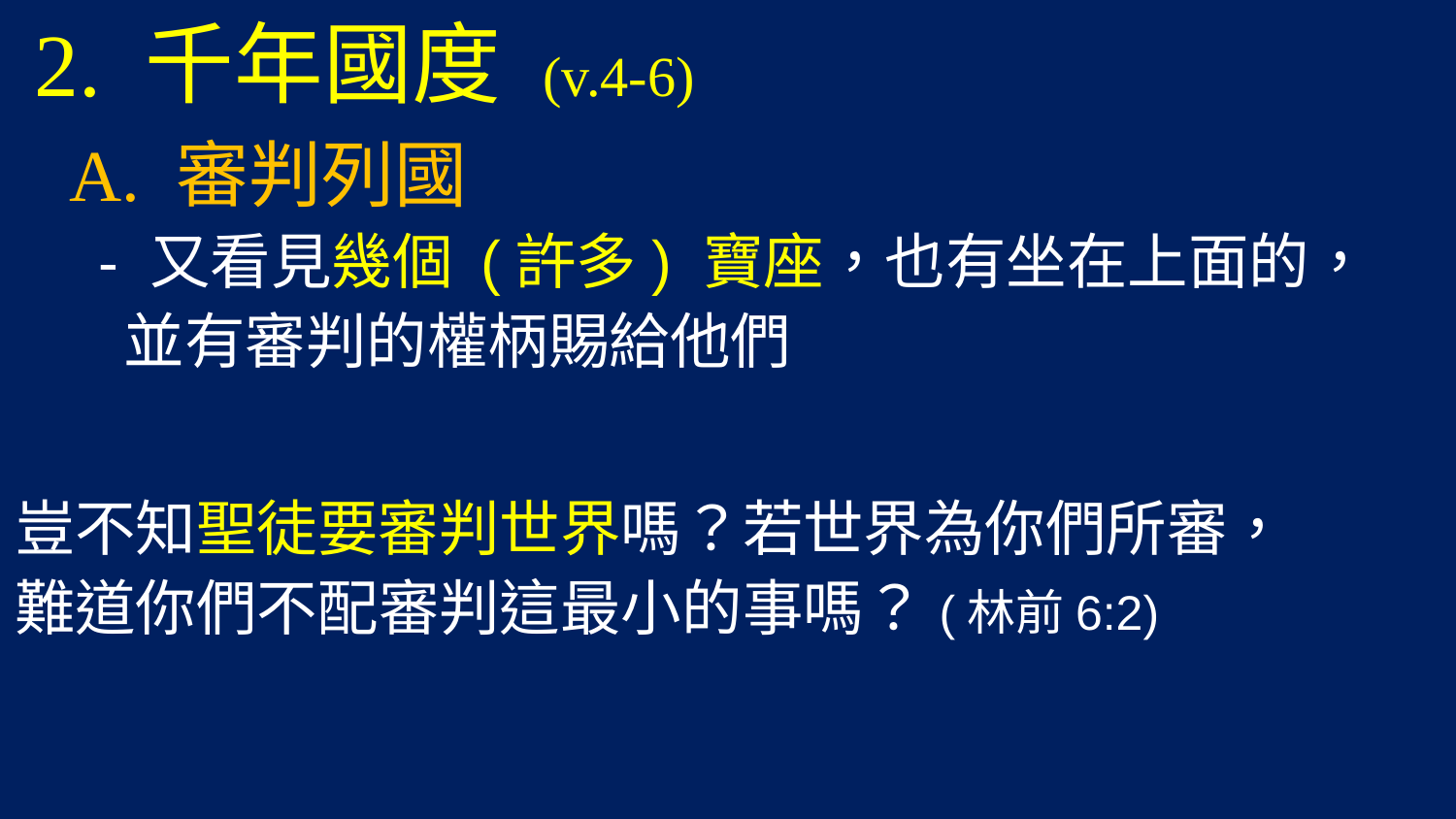

2. 千年國度 (v.4-6)
   A. 審判列國
     - 又看見幾個 (許多) 寶座，也有坐在上面的，
       並有審判的權柄賜給他們

豈不知聖徒要審判世界嗎？若世界為你們所審，
難道你們不配審判這最小的事嗎？(林前6:2)